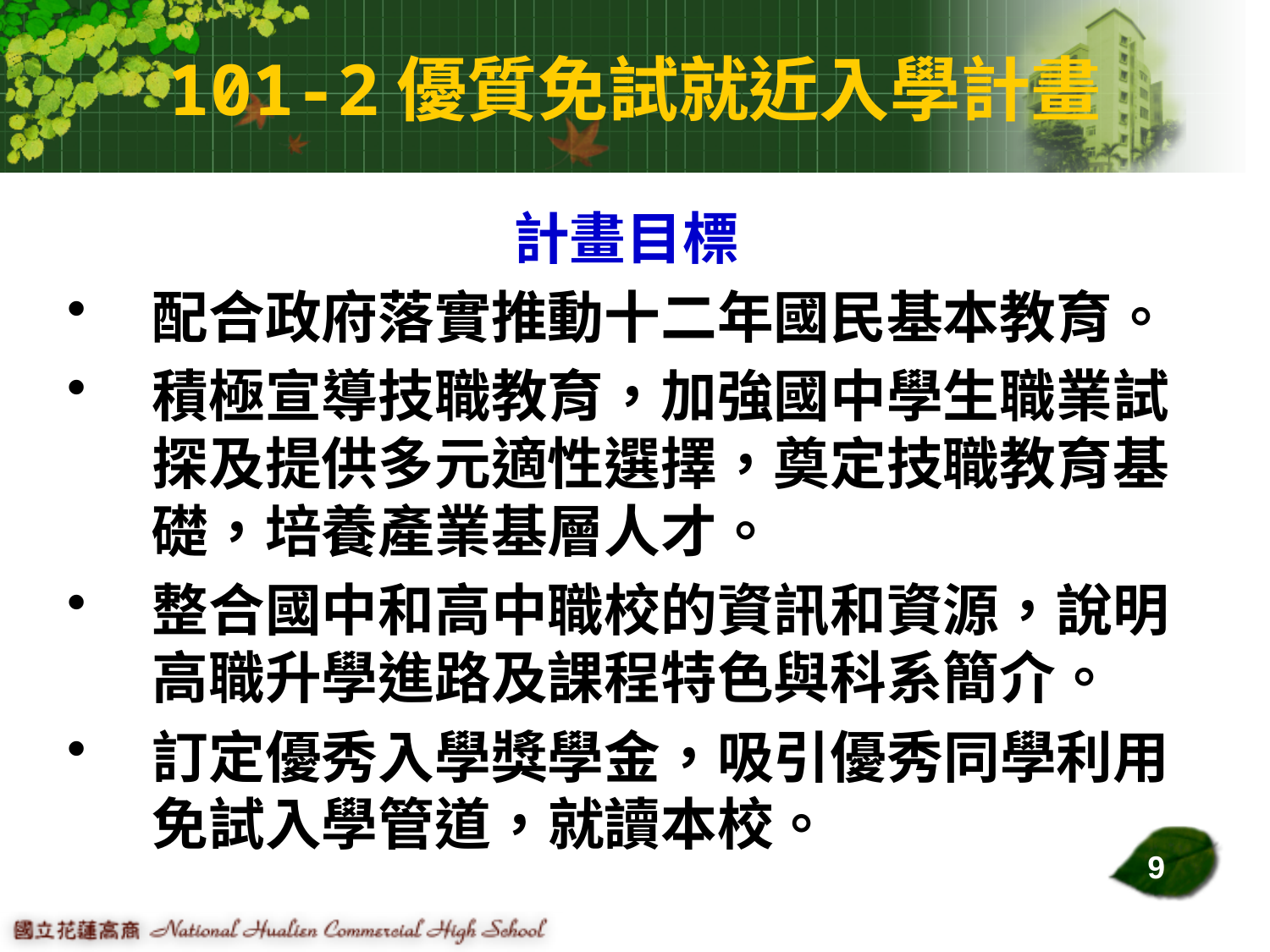

# 101-2優質免試就近入學計畫
計畫目標
配合政府落實推動十二年國民基本教育。
積極宣導技職教育，加強國中學生職業試探及提供多元適性選擇，奠定技職教育基礎，培養產業基層人才。
整合國中和高中職校的資訊和資源，說明高職升學進路及課程特色與科系簡介。
訂定優秀入學獎學金，吸引優秀同學利用免試入學管道，就讀本校。